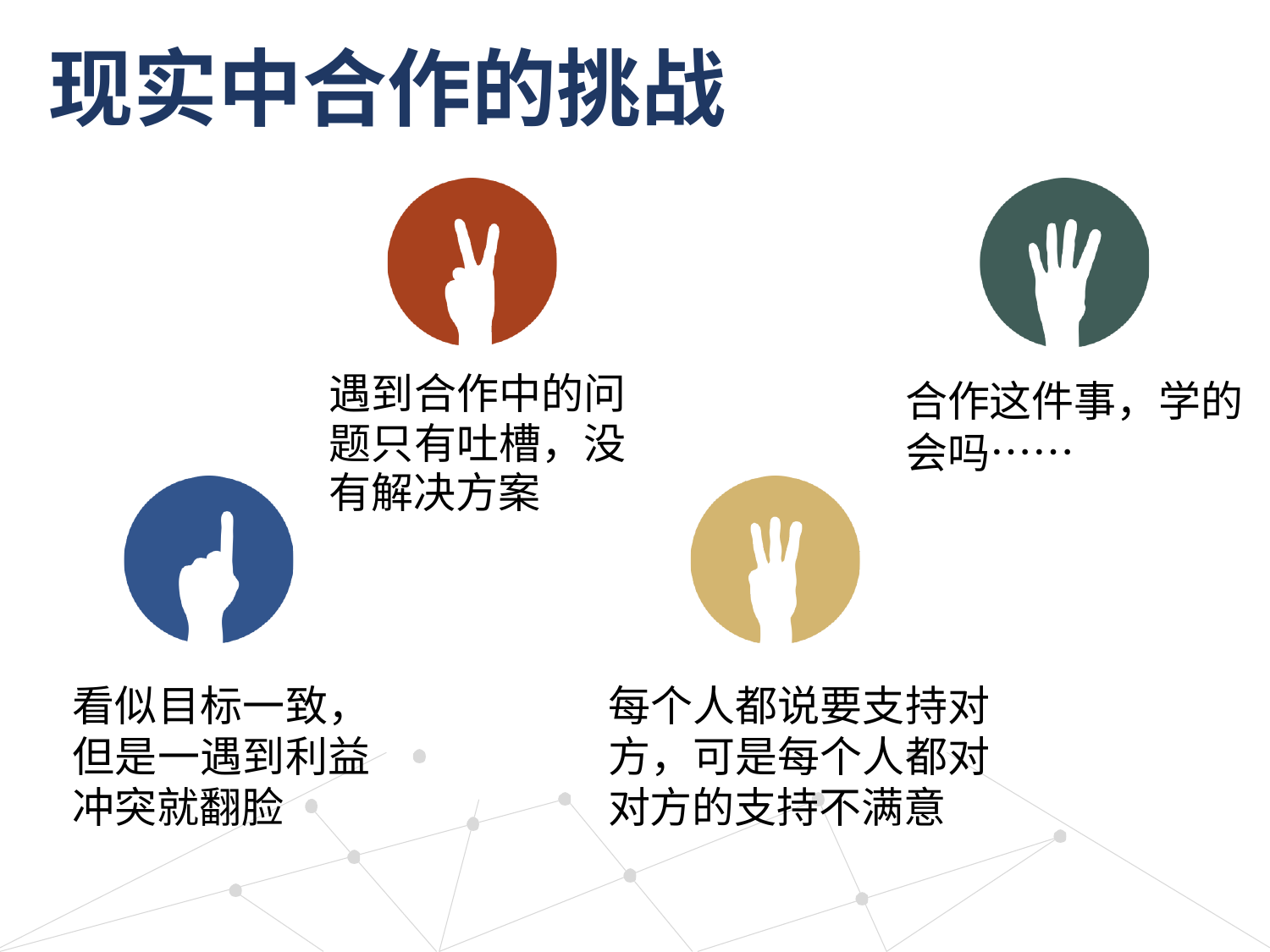

# 现实中合作的挑战

遇到合作中的问 题只有吐槽，没 有解决方案
合作这件事，学的
会吗……

看似目标一致， 但是一遇到利益 冲突就翻脸
每个人都说要支持对 方，可是每个人都对 对方的支持不满意